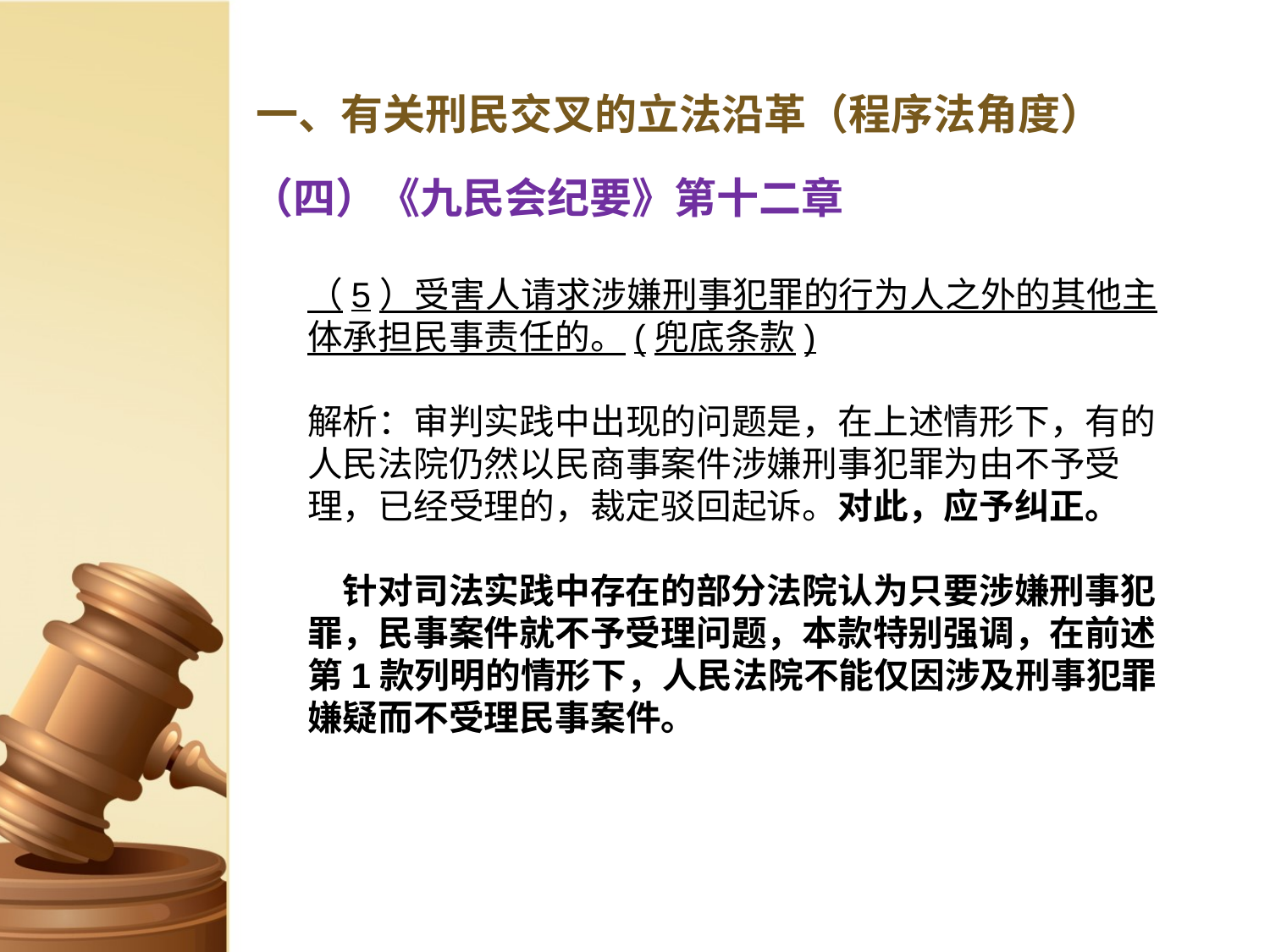

# 一、有关刑民交叉的立法沿革（程序法角度）
（四）《九民会纪要》第十二章
（5）受害人请求涉嫌刑事犯罪的行为人之外的其他主体承担民事责任的。(兜底条款)
解析：审判实践中出现的问题是，在上述情形下，有的人民法院仍然以民商事案件涉嫌刑事犯罪为由不予受理，已经受理的，裁定驳回起诉。对此，应予纠正。

　针对司法实践中存在的部分法院认为只要涉嫌刑事犯罪，民事案件就不予受理问题，本款特别强调，在前述第1款列明的情形下，人民法院不能仅因涉及刑事犯罪嫌疑而不受理民事案件。